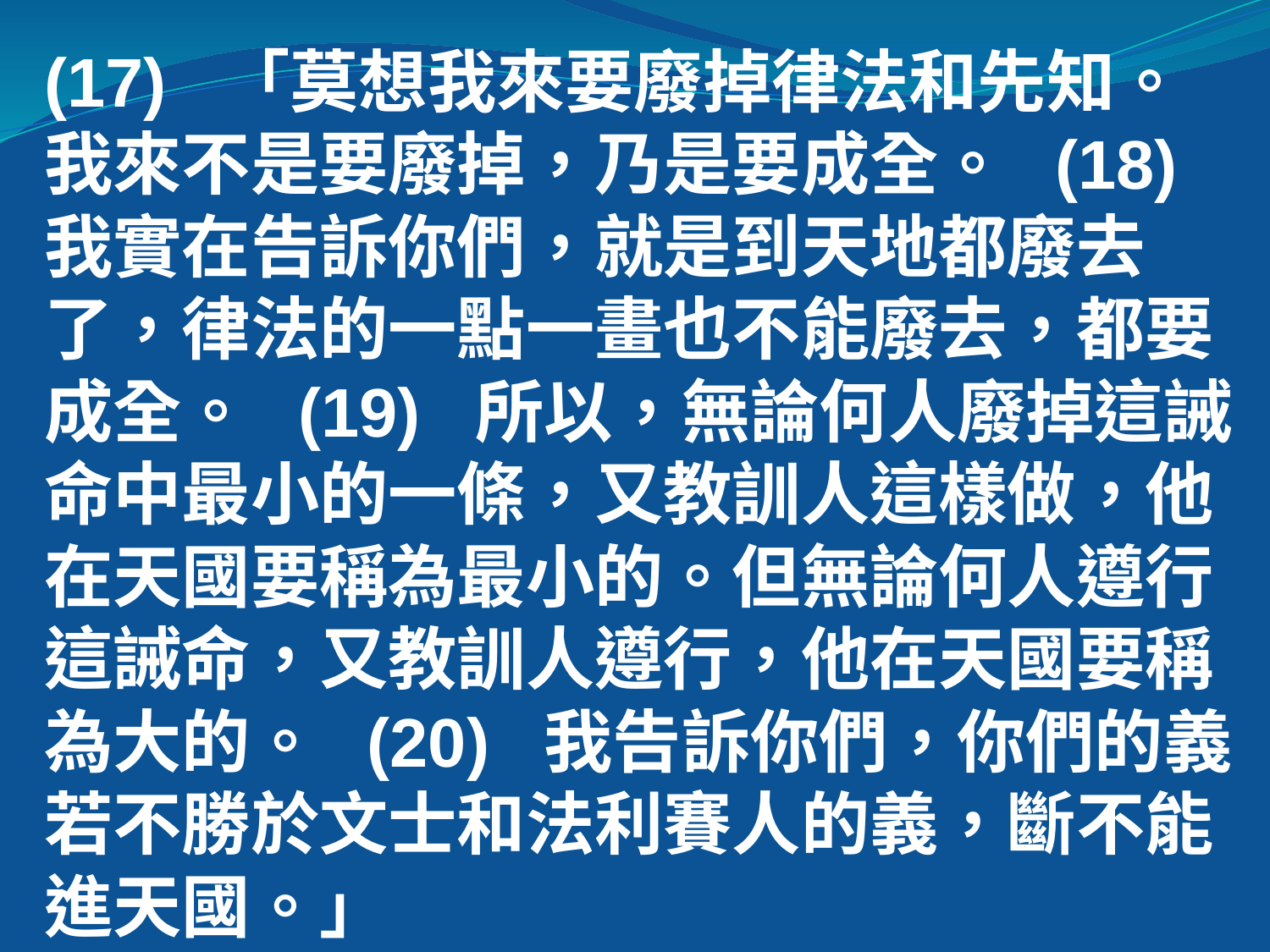

(17)  「莫想我來要廢掉律法和先知。我來不是要廢掉，乃是要成全。  (18)  我實在告訴你們，就是到天地都廢去了，律法的一點一畫也不能廢去，都要成全。  (19)  所以，無論何人廢掉這誡命中最小的一條，又教訓人這樣做，他在天國要稱為最小的。但無論何人遵行這誡命，又教訓人遵行，他在天國要稱為大的。  (20)  我告訴你們，你們的義若不勝於文士和法利賽人的義，斷不能進天國。」